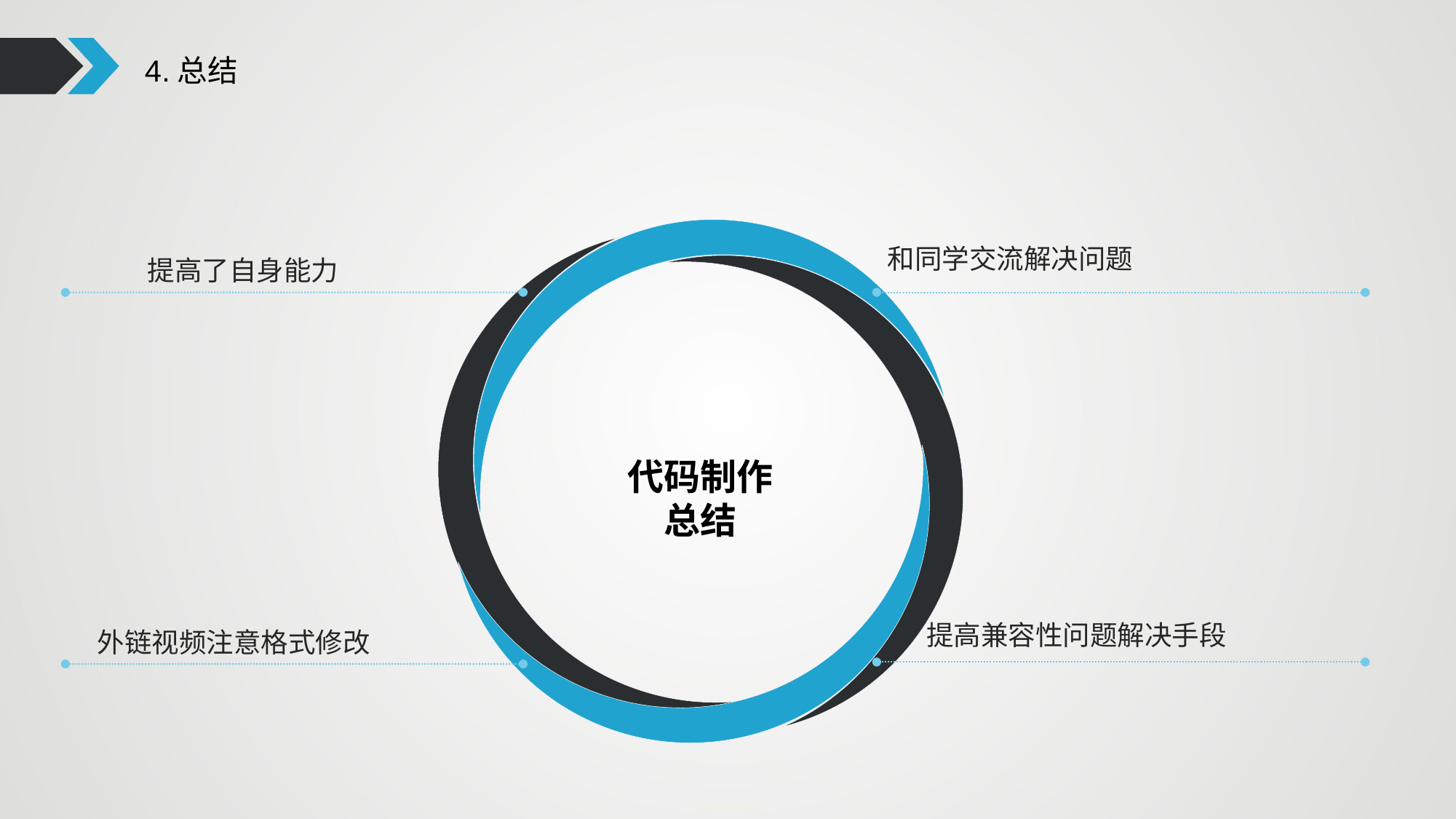

4.总结

提高了自身能力

和同学交流解决问题

代码制作总结
提高兼容性问题解决手段

            外链视频注意格式修改